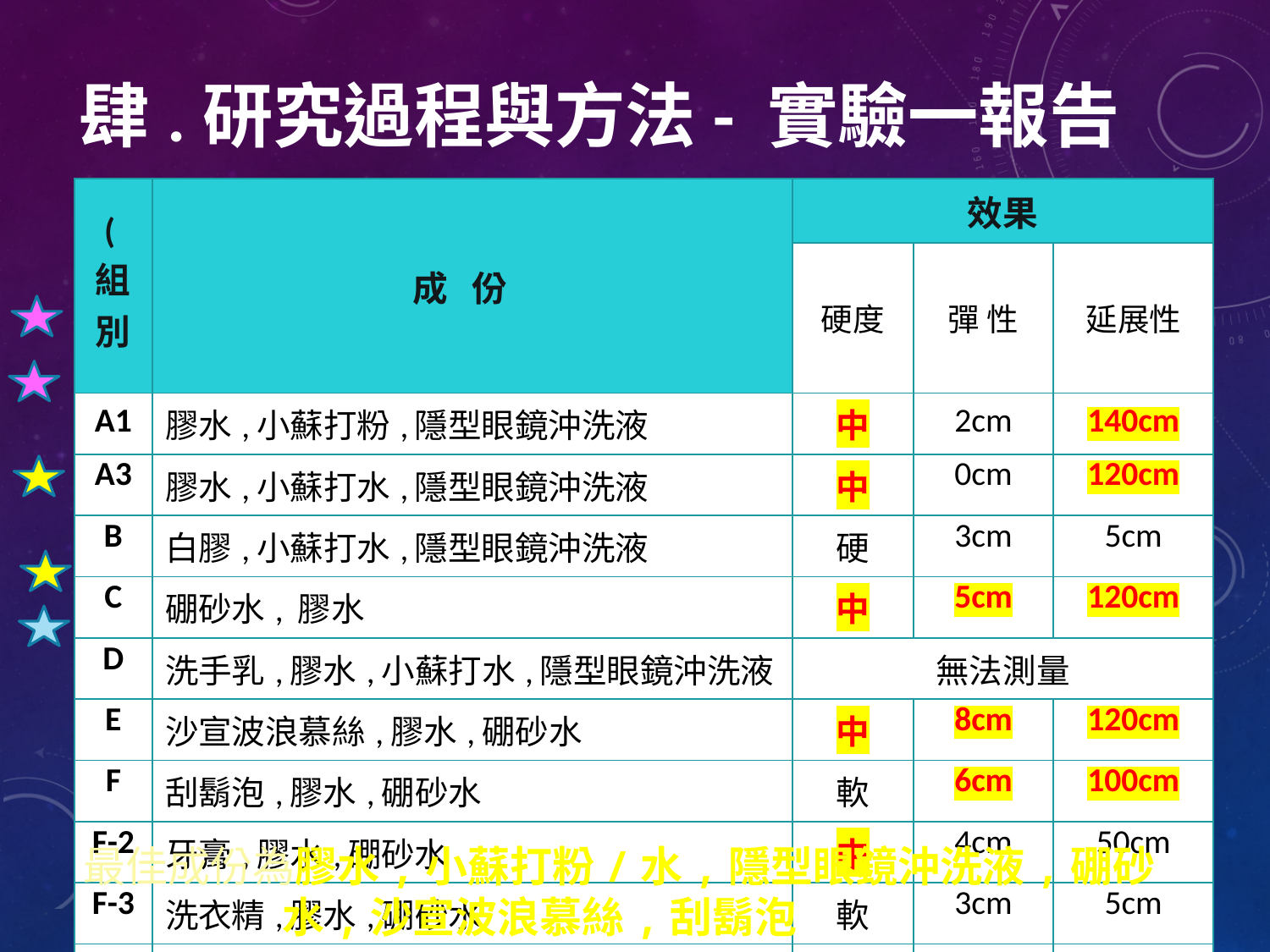

# 肆.研究過程與方法- 實驗一報告
| (組別 | 成 份 | 效果 |  |  |
| --- | --- | --- | --- | --- |
|  |  | 硬度 | 彈 性 | 延展性 |
| A1 | 膠水,小蘇打粉,隱型眼鏡沖洗液 | 中 | 2cm | 140cm |
| A3 | 膠水,小蘇打水,隱型眼鏡沖洗液 | 中 | 0cm | 120cm |
| B | 白膠,小蘇打水,隱型眼鏡沖洗液 | 硬 | 3cm | 5cm |
| C | 硼砂水, 膠水 | 中 | 5cm | 120cm |
| D | 洗手乳,膠水,小蘇打水,隱型眼鏡沖洗液 | 無法測量 |  |  |
| E | 沙宣波浪慕絲,膠水,硼砂水 | 中 | 8cm | 120cm |
| F | 刮鬍泡,膠水,硼砂水 | 軟 | 6cm | 100cm |
| F-2 | 牙膏,膠水,硼砂水 | 中 | 4cm | 50cm |
| F-3 | 洗衣精,膠水,硼砂水 | 軟 | 3cm | 5cm |
| F-4 | 洗面乳,膠水,硼砂水 | 硬 | 1cm | 0cm |

最佳成份為膠水,小蘇打粉/水,隱型眼鏡沖洗液,硼砂水,沙宣波浪慕絲,刮鬍泡